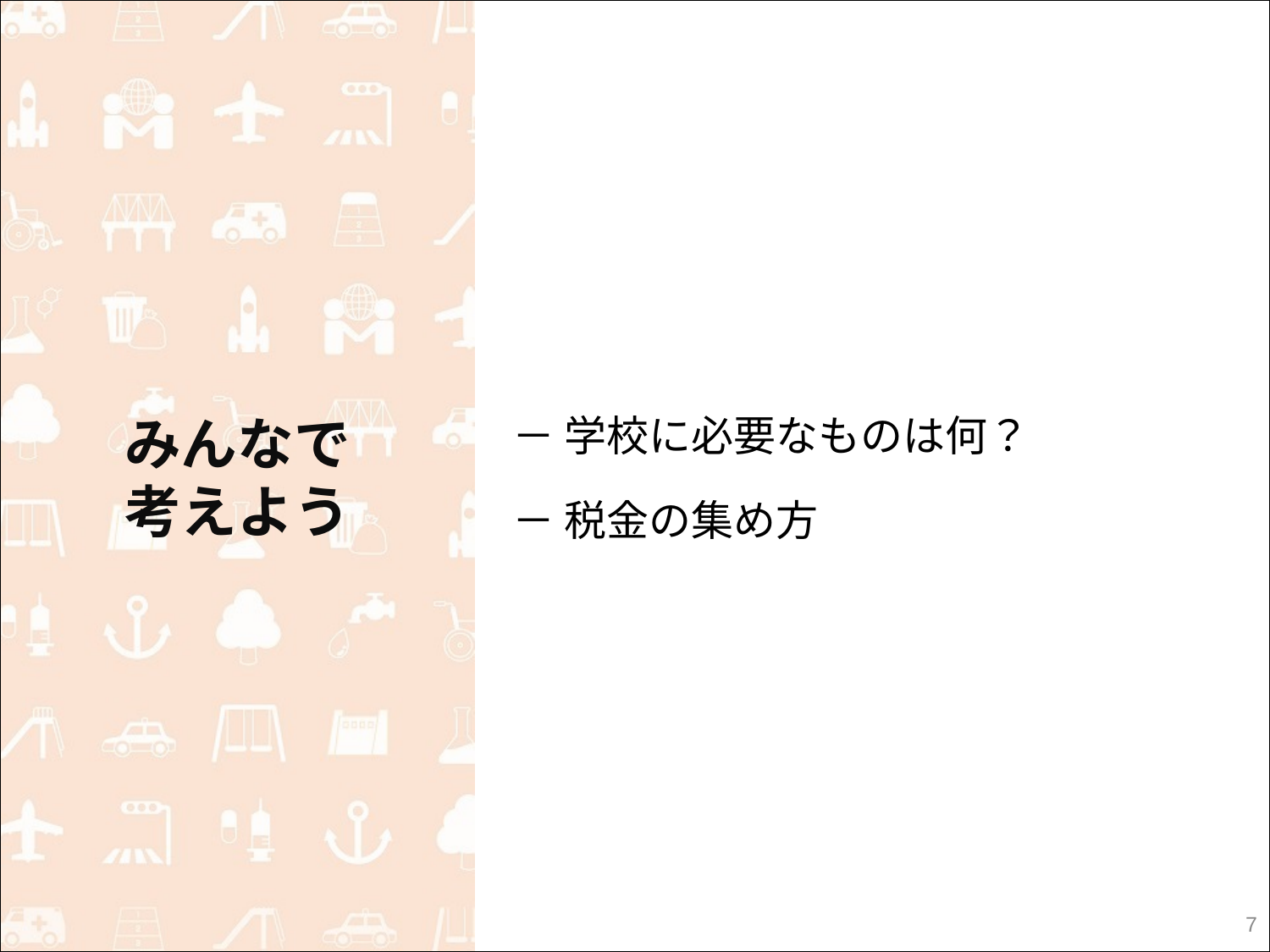

# みんなで 考えよう

－ 学校に必要なものは何？
－ 税金の集め方
7